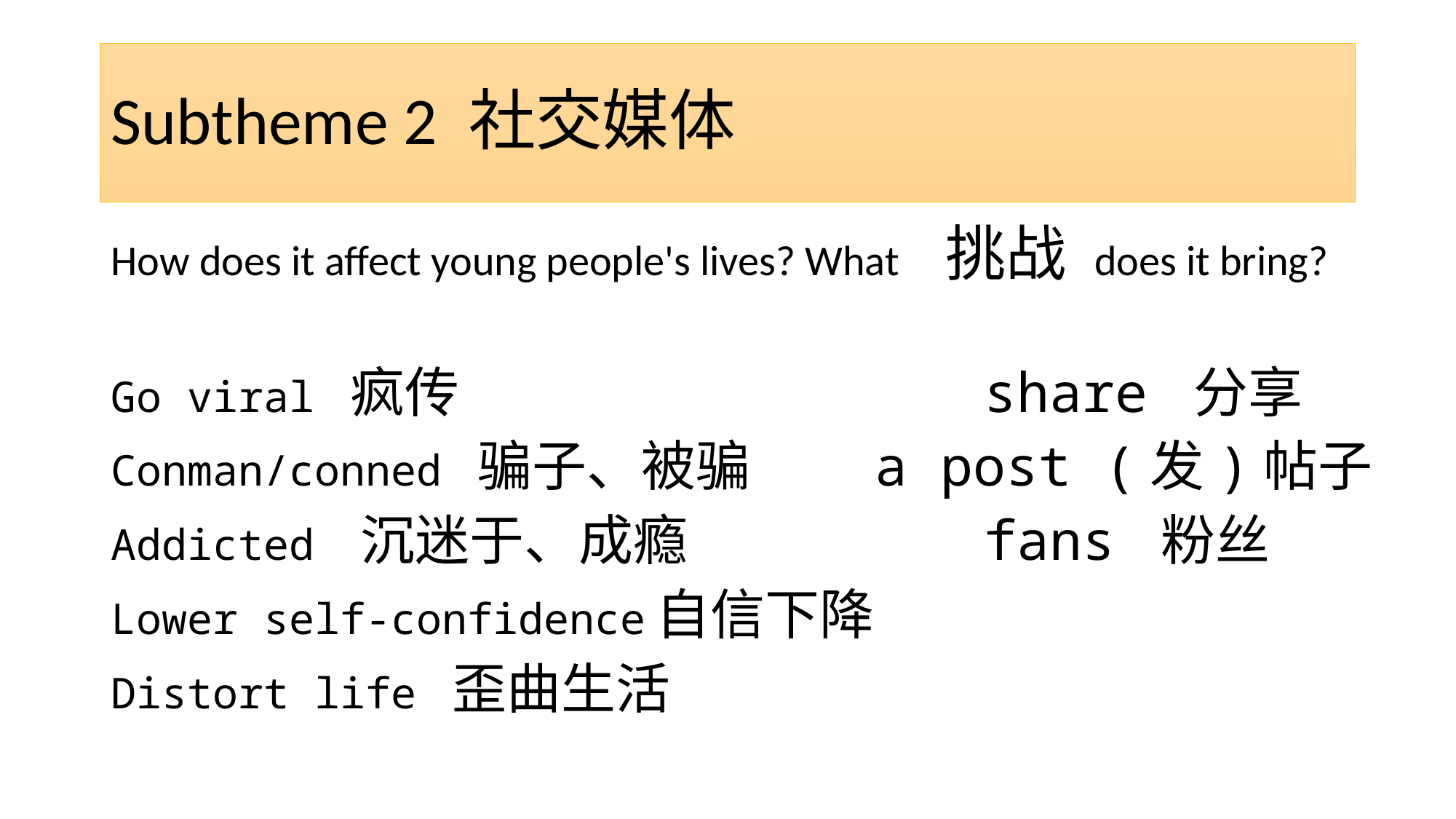

# Subtheme 2 社交媒体
How does it affect young people's lives? What 挑战 does it bring?

Go viral 疯传					share 分享
Conman/conned 骗子、被骗		a post (发)帖子
Addicted 沉迷于、成瘾			fans 粉丝
Lower self-confidence自信下降
Distort life 歪曲生活